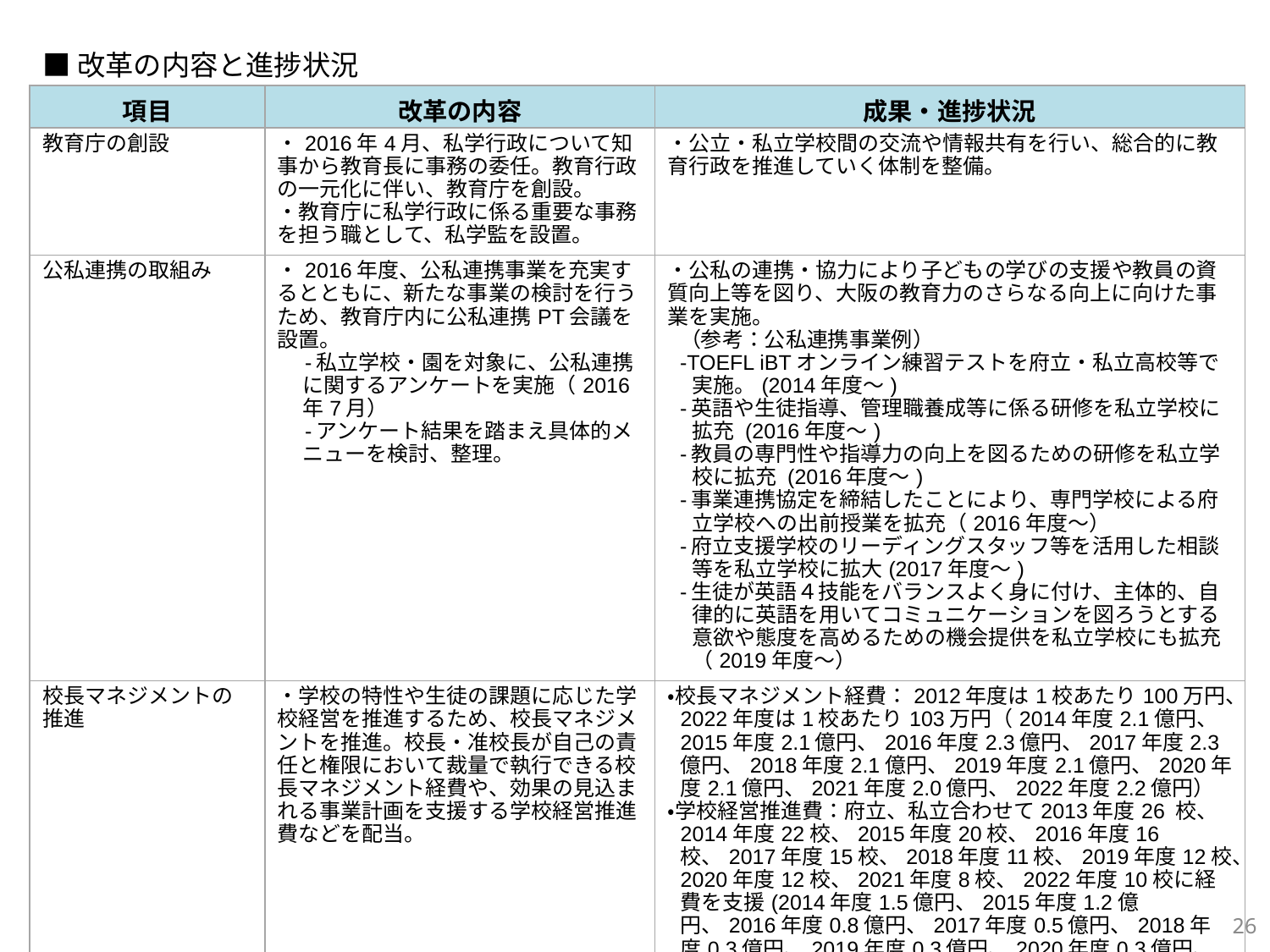

■改革の内容と進捗状況
| 項目 | 改革の内容 | 成果・進捗状況 |
| --- | --- | --- |
| 教育庁の創設 | ・2016年4月、私学行政について知事から教育長に事務の委任。教育行政の一元化に伴い、教育庁を創設。 ・教育庁に私学行政に係る重要な事務を担う職として、私学監を設置。 | ・公立・私立学校間の交流や情報共有を行い、総合的に教育行政を推進していく体制を整備。 |
| 公私連携の取組み | ・2016年度、公私連携事業を充実するとともに、新たな事業の検討を行うため、教育庁内に公私連携PT会議を設置。 　-私立学校・園を対象に、公私連携に関するアンケートを実施（2016年7月） 　-アンケート結果を踏まえ具体的メニューを検討、整理。 | ・公私の連携・協力により子どもの学びの支援や教員の資質向上等を図り、大阪の教育力のさらなる向上に向けた事業を実施。 （参考：公私連携事業例） -TOEFL iBTオンライン練習テストを府立・私立高校等で実施。(2014年度～) -英語や生徒指導、管理職養成等に係る研修を私立学校に拡充 (2016年度～) -教員の専門性や指導力の向上を図るための研修を私立学校に拡充 (2016年度～) -事業連携協定を締結したことにより、専門学校による府立学校への出前授業を拡充（2016年度～） -府立支援学校のリーディングスタッフ等を活用した相談等を私立学校に拡大(2017年度～) -生徒が英語４技能をバランスよく身に付け、主体的、自律的に英語を用いてコミュニケーションを図ろうとする意欲や態度を高めるための機会提供を私立学校にも拡充（2019年度～） |
| 校長マネジメントの推進 | ・学校の特性や生徒の課題に応じた学校経営を推進するため、校長マネジメントを推進。校長・准校長が自己の責任と権限において裁量で執行できる校長マネジメント経費や、効果の見込まれる事業計画を支援する学校経営推進費などを配当。 | ・校長マネジメント経費：2012年度は1校あたり100万円、2022年度は1校あたり103万円（2014年度2.1億円、2015年度2.1億円、2016年度2.3億円、2017年度2.3億円、2018年度2.1億円、2019年度2.1億円、2020年度2.1億円、2021年度2.0億円、2022年度2.2億円） ・学校経営推進費：府立、私立合わせて2013年度26 校、2014年度22校、2015年度20校、2016年度16校、2017年度15校、2018年度11校、2019年度12校、2020年度12校、2021年度8校、2022年度10校に経費を支援(2014年度1.5億円、2015年度1.2億円、2016年度0.8億円、2017年度0.5億円、2018年度0.3億円、2019年度0.3億円、2020年度0.3億円、2021年度0.3億円、2022年度2.2億円。1校あたり最大500万円) |
26